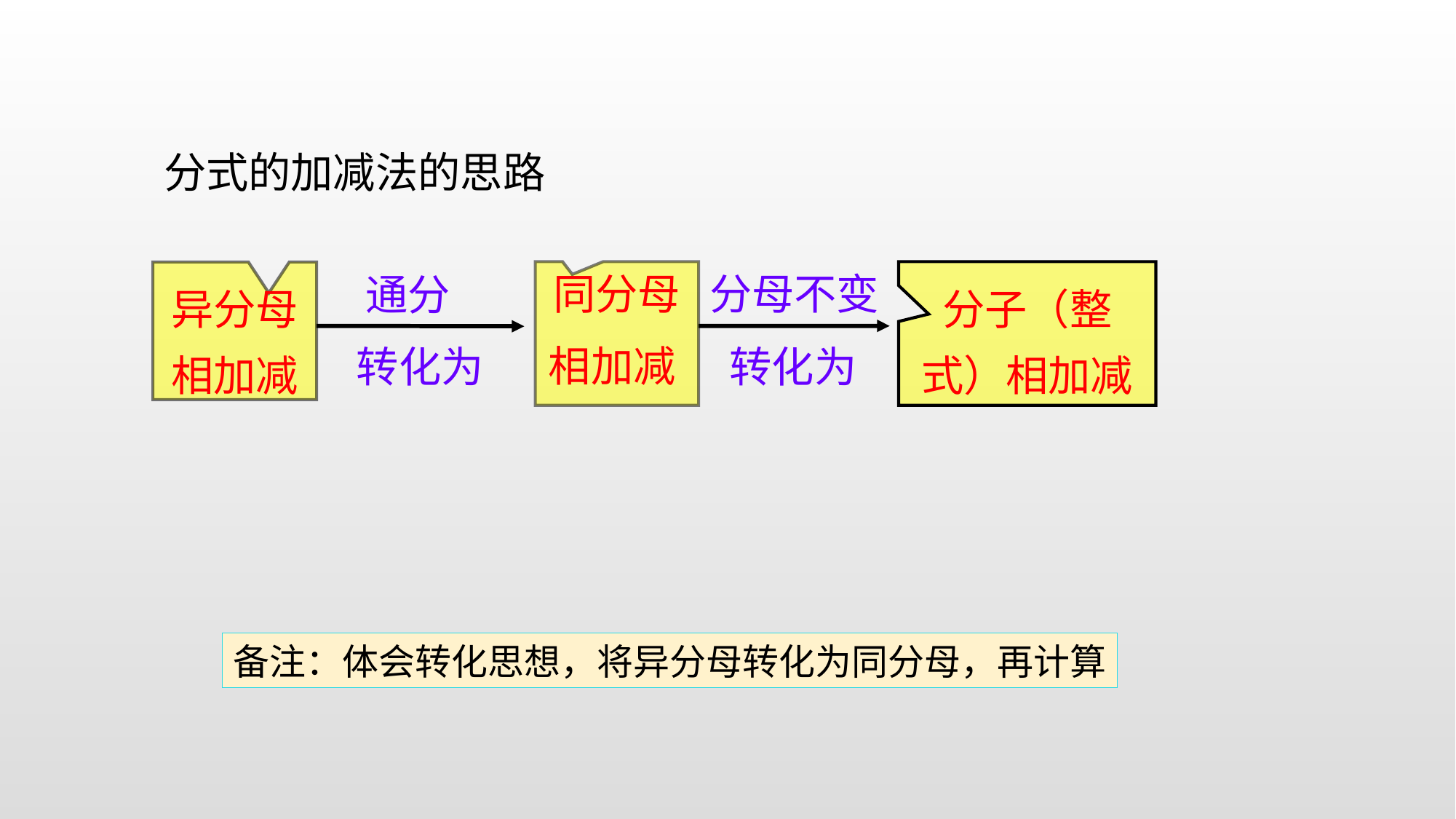

分式的加减法的思路
同分母
相加减

分子（整式）相加减
异分母相加减

分母不变
  通分

  转化为
 转化为
备注：体会转化思想，将异分母转化为同分母，再计算